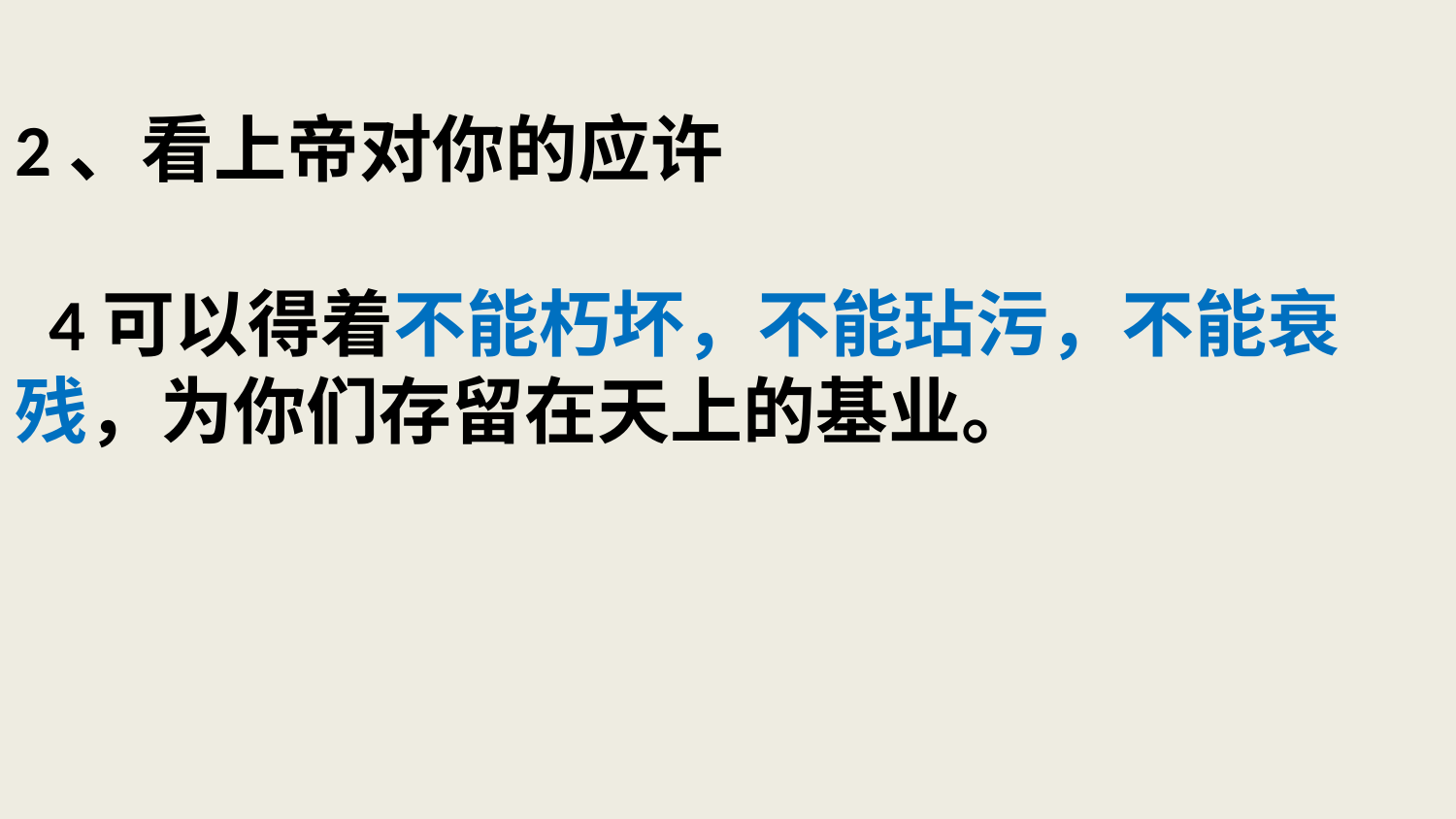

# 2、看上帝对你的应许 4可以得着不能朽坏，不能玷污，不能衰残，为你们存留在天上的基业。